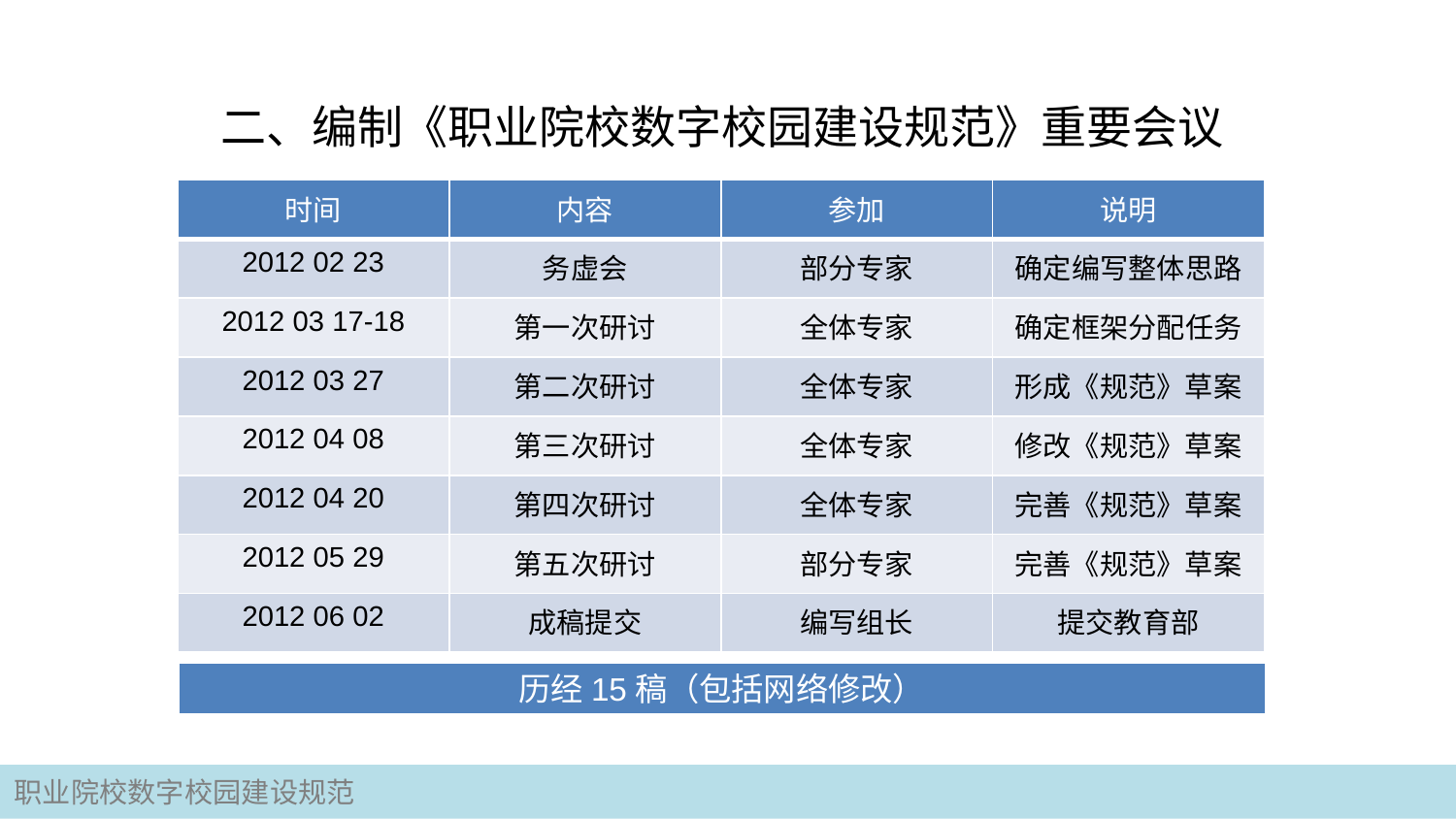

# 二、编制《职业院校数字校园建设规范》重要会议
| 时间 | 内容 | 参加 | 说明 |
| --- | --- | --- | --- |
| 2012 02 23 | 务虚会 | 部分专家 | 确定编写整体思路 |
| 2012 03 17-18 | 第一次研讨 | 全体专家 | 确定框架分配任务 |
| 2012 03 27 | 第二次研讨 | 全体专家 | 形成《规范》草案 |
| 2012 04 08 | 第三次研讨 | 全体专家 | 修改《规范》草案 |
| 2012 04 20 | 第四次研讨 | 全体专家 | 完善《规范》草案 |
| 2012 05 29 | 第五次研讨 | 部分专家 | 完善《规范》草案 |
| 2012 06 02 | 成稿提交 | 编写组长 | 提交教育部 |
历经15稿（包括网络修改）
职业院校数字校园建设规范